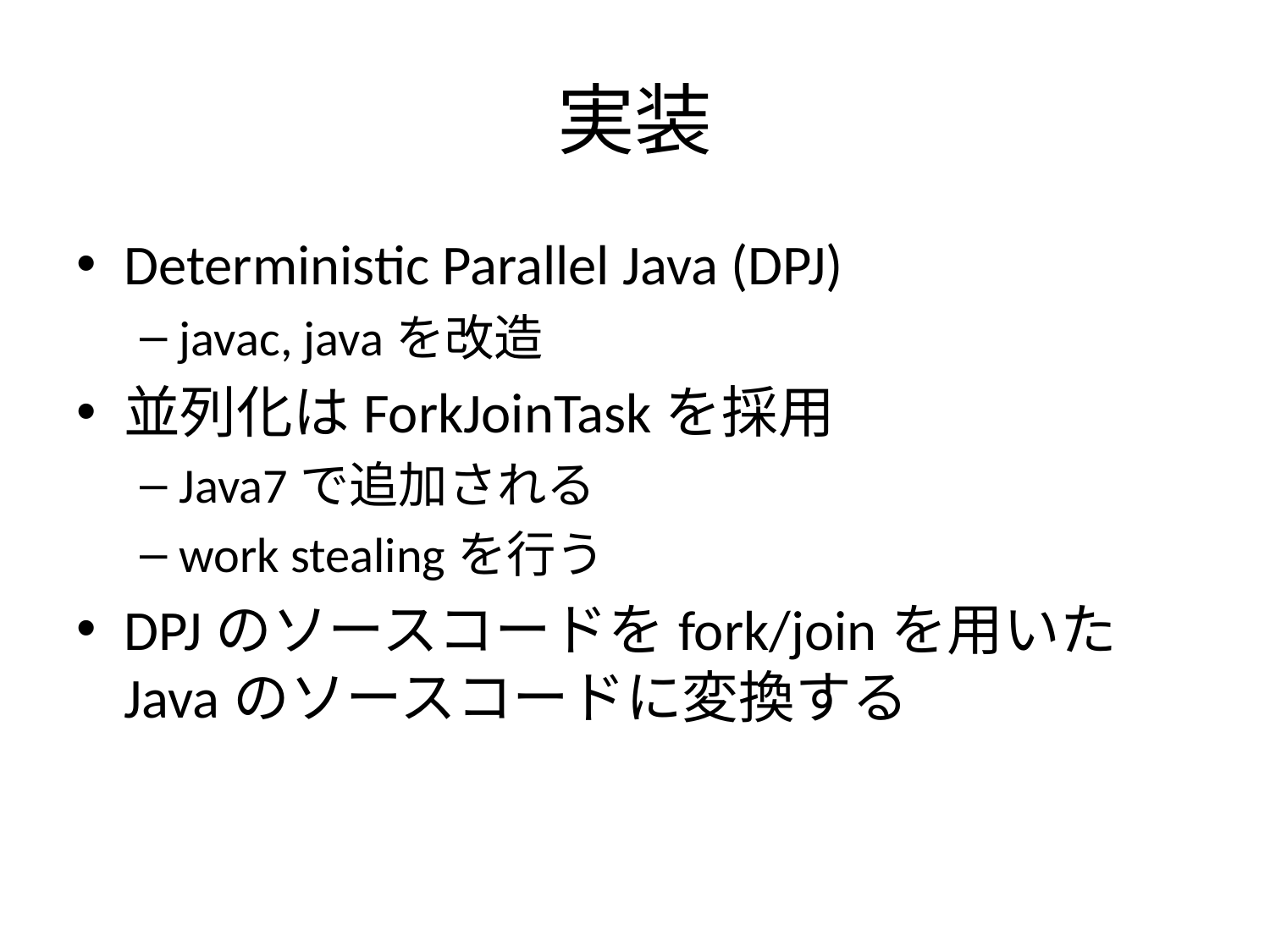

# 実装
Deterministic Parallel Java (DPJ)
javac, javaを改造
並列化はForkJoinTaskを採用
Java7で追加される
work stealingを行う
DPJのソースコードをfork/joinを用いたJavaのソースコードに変換する